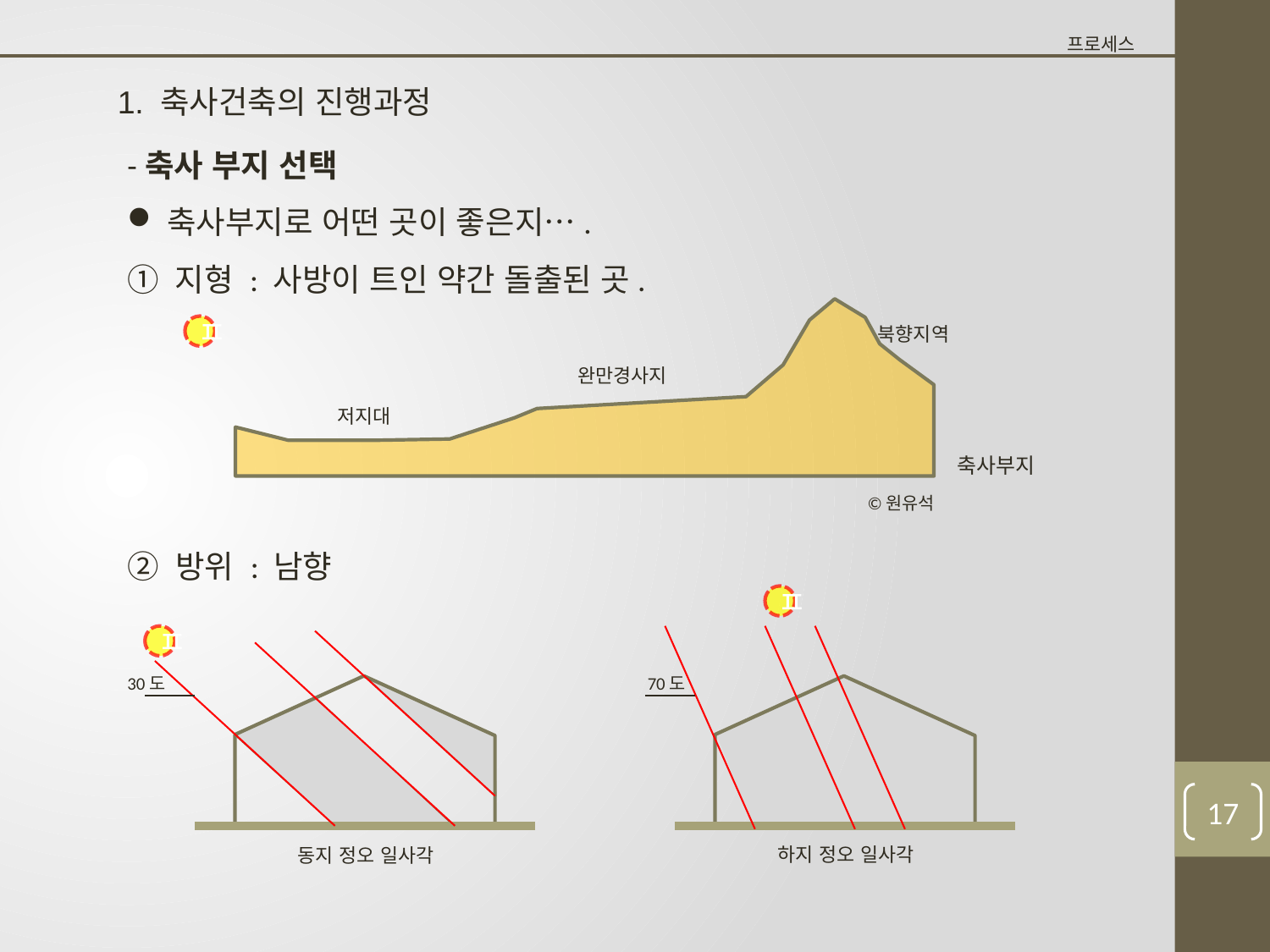

프로세스
1. 축사건축의 진행과정
-축사 부지 선택
축사부지로 어떤 곳이 좋은지….
지형 : 사방이 트인 약간 돌출된 곳.

ㅍ
북향지역
완만경사지
저지대
축사부지
©원유석
② 방위 : 남향
ㅍ
ㅍ
30도
70도

하지 정오 일사각
동지 정오 일사각
17